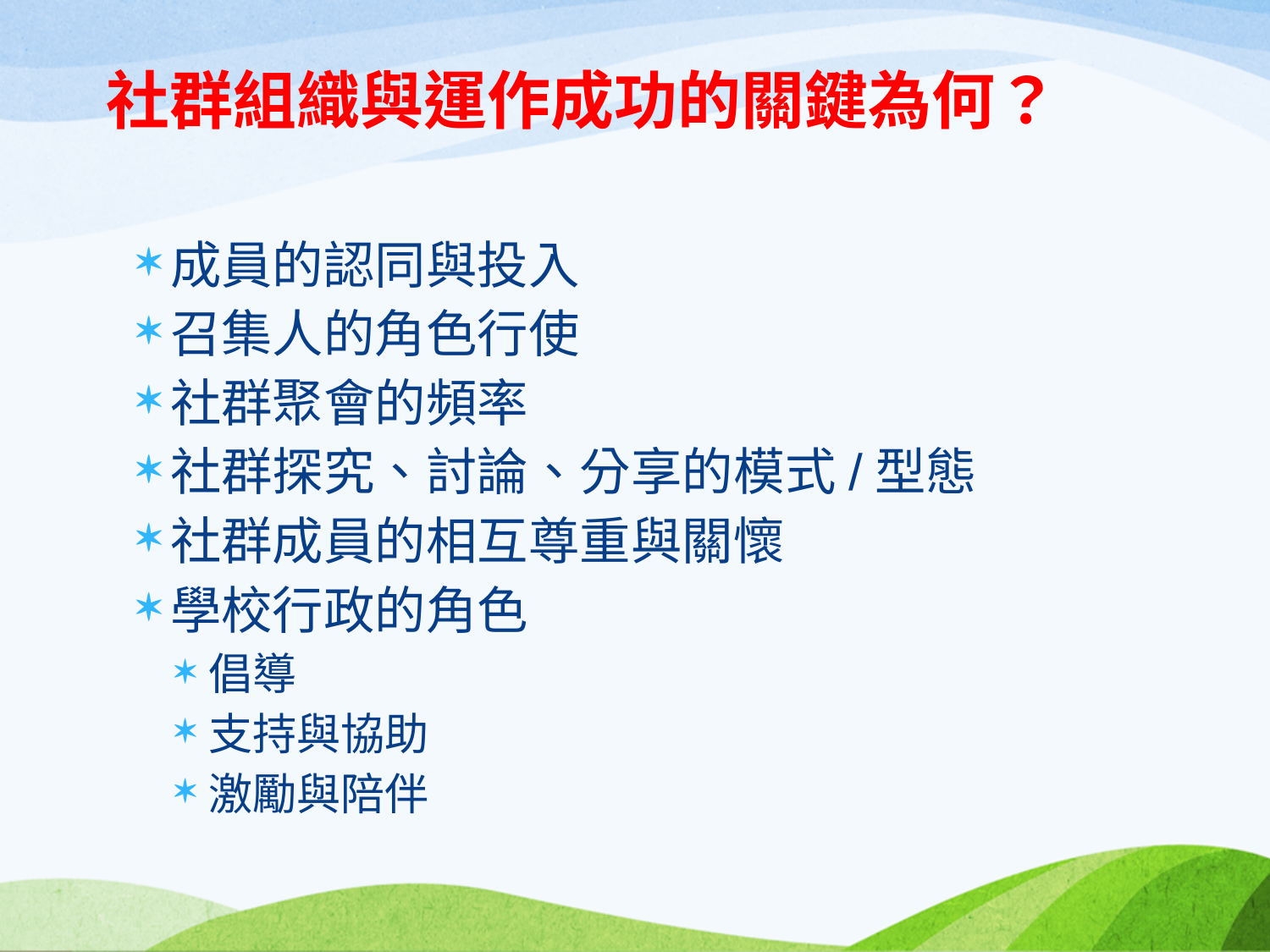

# 社群組織與運作成功的關鍵為何？
成員的認同與投入
召集人的角色行使
社群聚會的頻率
社群探究、討論、分享的模式/型態
社群成員的相互尊重與關懷
學校行政的角色
倡導
支持與協助
激勵與陪伴